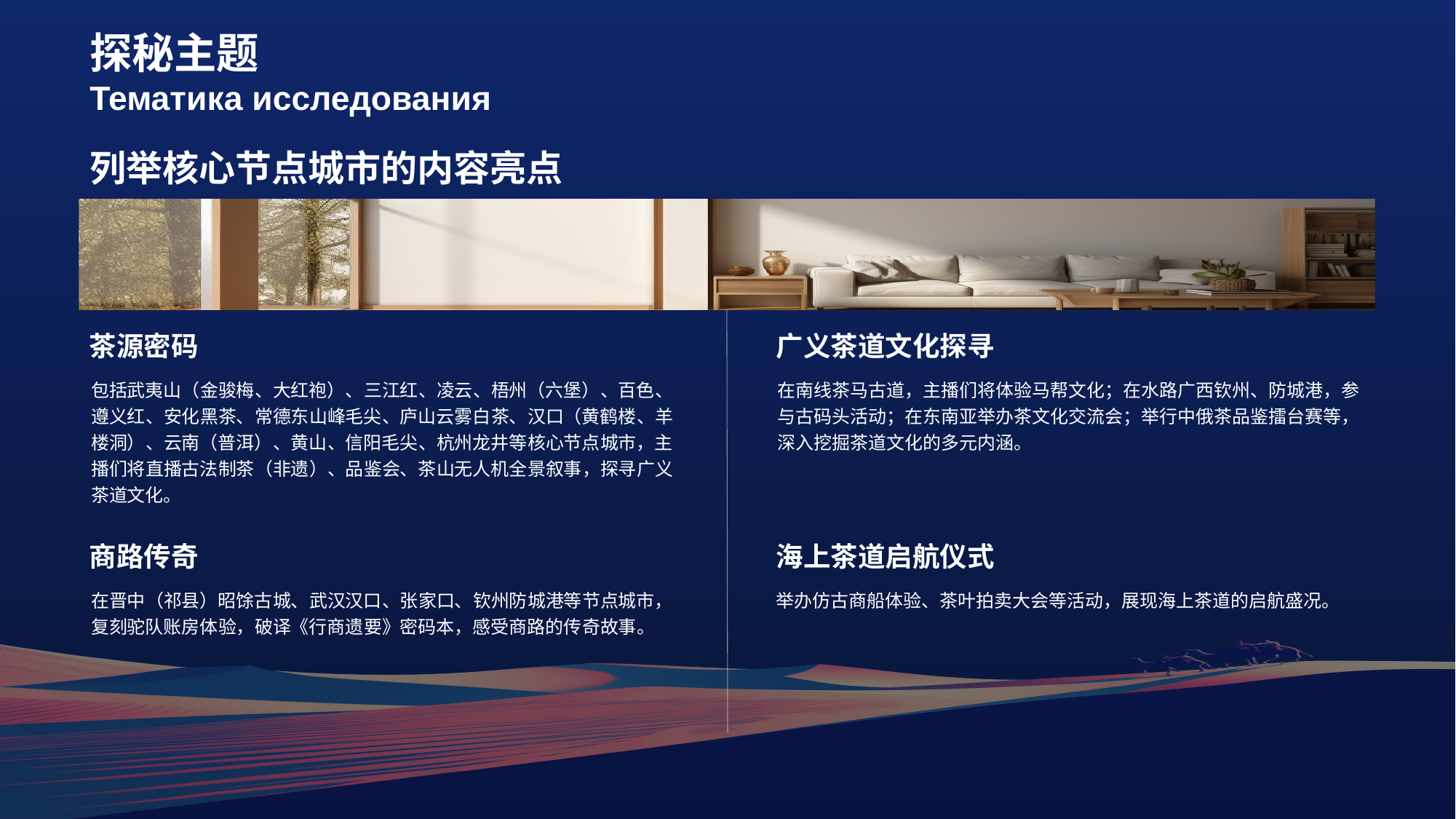

# 探秘主题 Тематика исследования
列举核心节点城市的内容亮点

茶源密码
包括武夷山（金骏梅、大红袍）、三江红、凌云、梧州（六堡）、百色、遵义红、安化黑茶、常德东山峰毛尖、庐山云雾白茶、汉口（黄鹤楼、羊楼洞）、云南（普洱）、黄山、信阳毛尖、杭州龙井等核心节点城市，主播们将直播古法制茶（非遗）、品鉴会、茶山无人机全景叙事，探寻广义茶道文化。
广义茶道文化探寻
在南线茶马古道，主播们将体验马帮文化；在水路广西钦州、防城港，参与古码头活动；在东南亚举办茶文化交流会；举行中俄茶品鉴擂台赛等，深入挖掘茶道文化的多元内涵。
商路传奇
在晋中（祁县）昭馀古城、武汉汉口、张家口、钦州防城港等节点城市，复刻驼队账房体验，破译《行商遗要》密码本，感受商路的传奇故事。
海上茶道启航仪式
举办仿古商船体验、茶叶拍卖大会等活动，展现海上茶道的启航盛况。